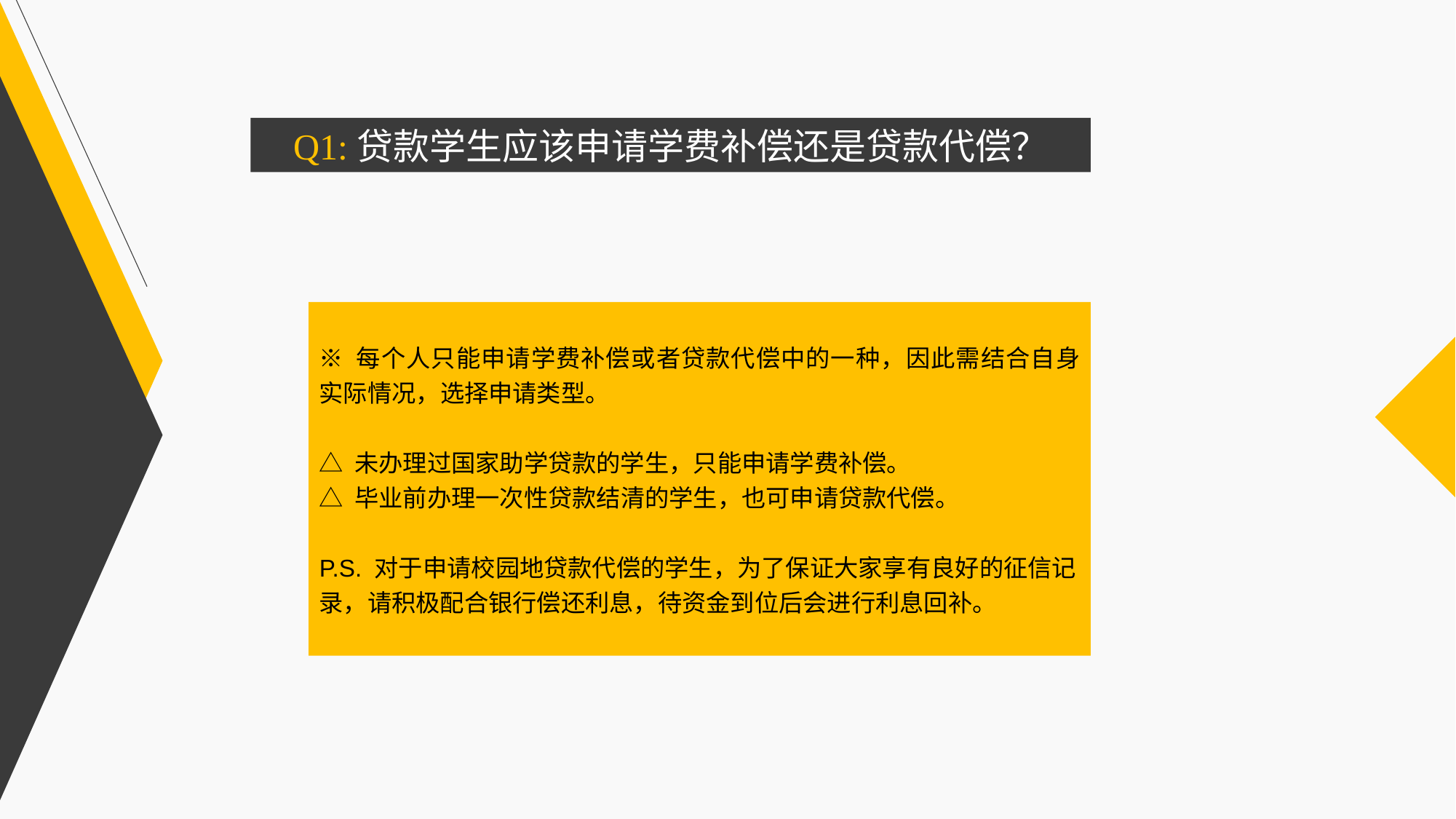

Q1:贷款学生应该申请学费补偿还是贷款代偿？

※ 每个人只能申请学费补偿或者贷款代偿中的一种，因此需结合自身实际情况，选择申请类型。

△ 未办理过国家助学贷款的学生，只能申请学费补偿。
△ 毕业前办理一次性贷款结清的学生，也可申请贷款代偿。

P.S. 对于申请校园地贷款代偿的学生，为了保证大家享有良好的征信记录，请积极配合银行偿还利息，待资金到位后会进行利息回补。